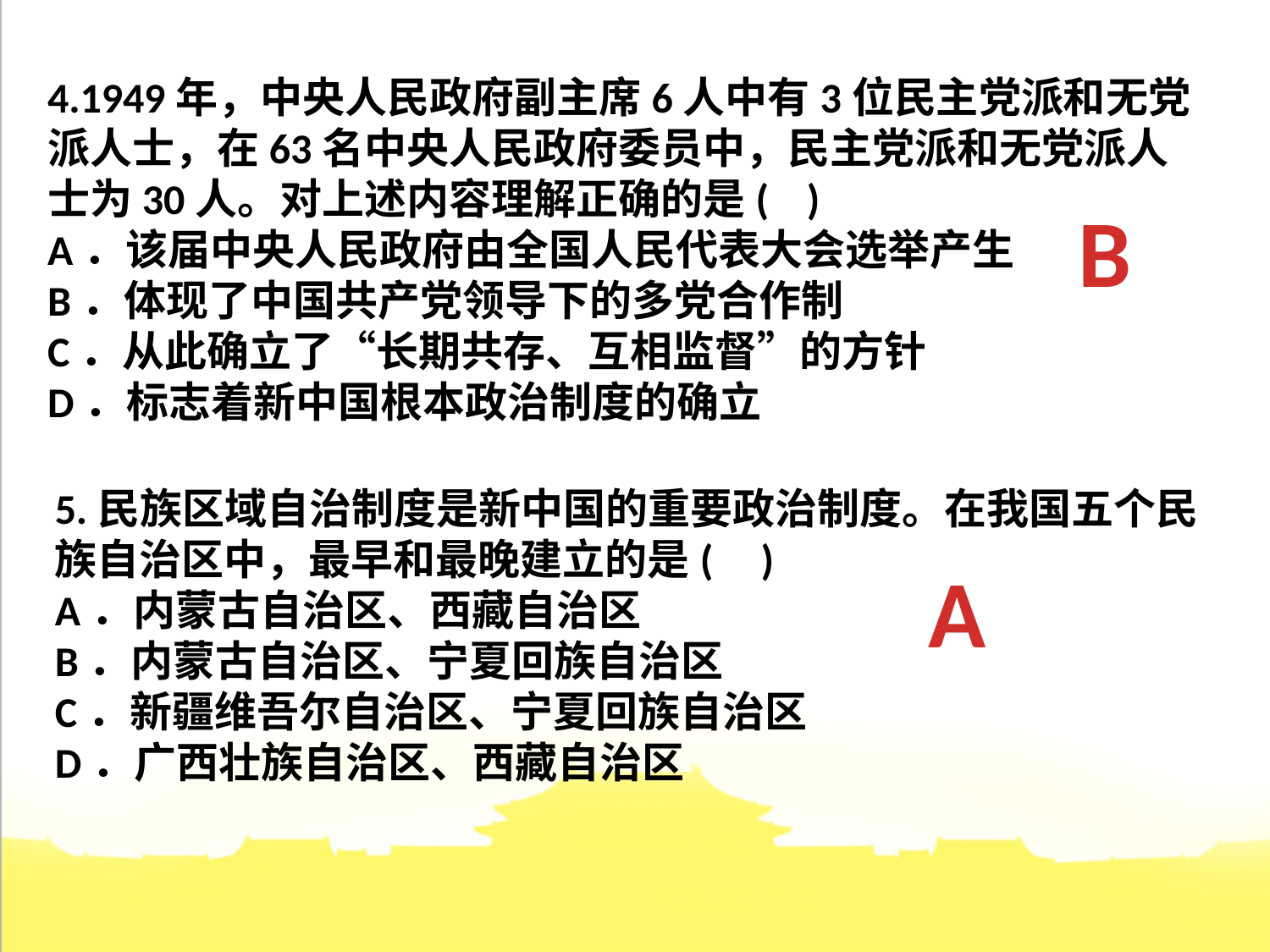

4.1949年，中央人民政府副主席6人中有3位民主党派和无党派人士，在63名中央人民政府委员中，民主党派和无党派人士为30人。对上述内容理解正确的是(    )
A．该届中央人民政府由全国人民代表大会选举产生
B．体现了中国共产党领导下的多党合作制
C．从此确立了“长期共存、互相监督”的方针
D．标志着新中国根本政治制度的确立
B
5.民族区域自治制度是新中国的重要政治制度。在我国五个民族自治区中，最早和最晚建立的是(     )
A．内蒙古自治区、西藏自治区
B．内蒙古自治区、宁夏回族自治区
C．新疆维吾尔自治区、宁夏回族自治区
D．广西壮族自治区、西藏自治区
A